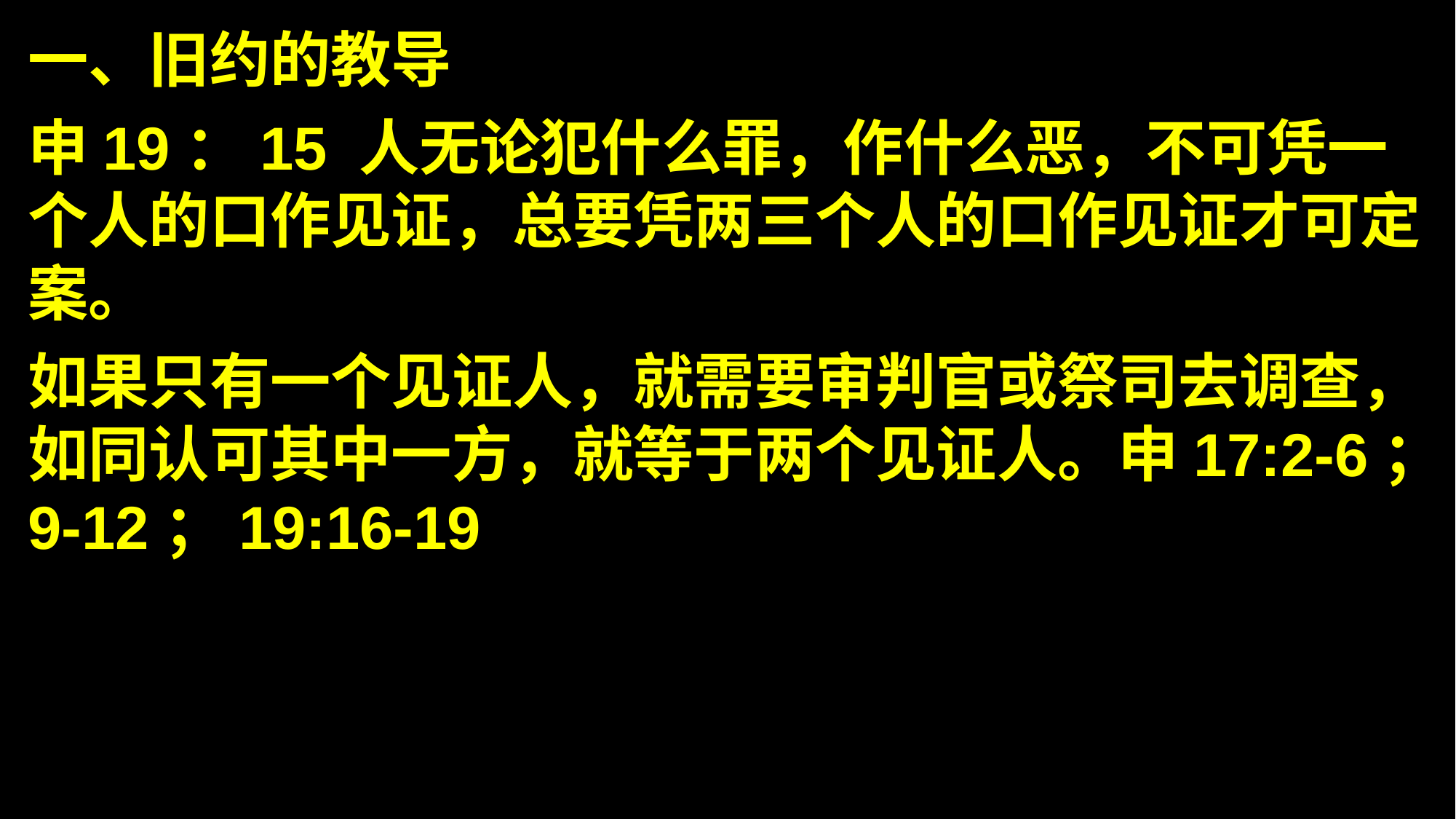

一、旧约的教导
申19：15 人无论犯什么罪，作什么恶，不可凭一个人的口作见证，总要凭两三个人的口作见证才可定案。
如果只有一个见证人，就需要审判官或祭司去调查，如同认可其中一方，就等于两个见证人。申17:2-6；9-12；19:16-19